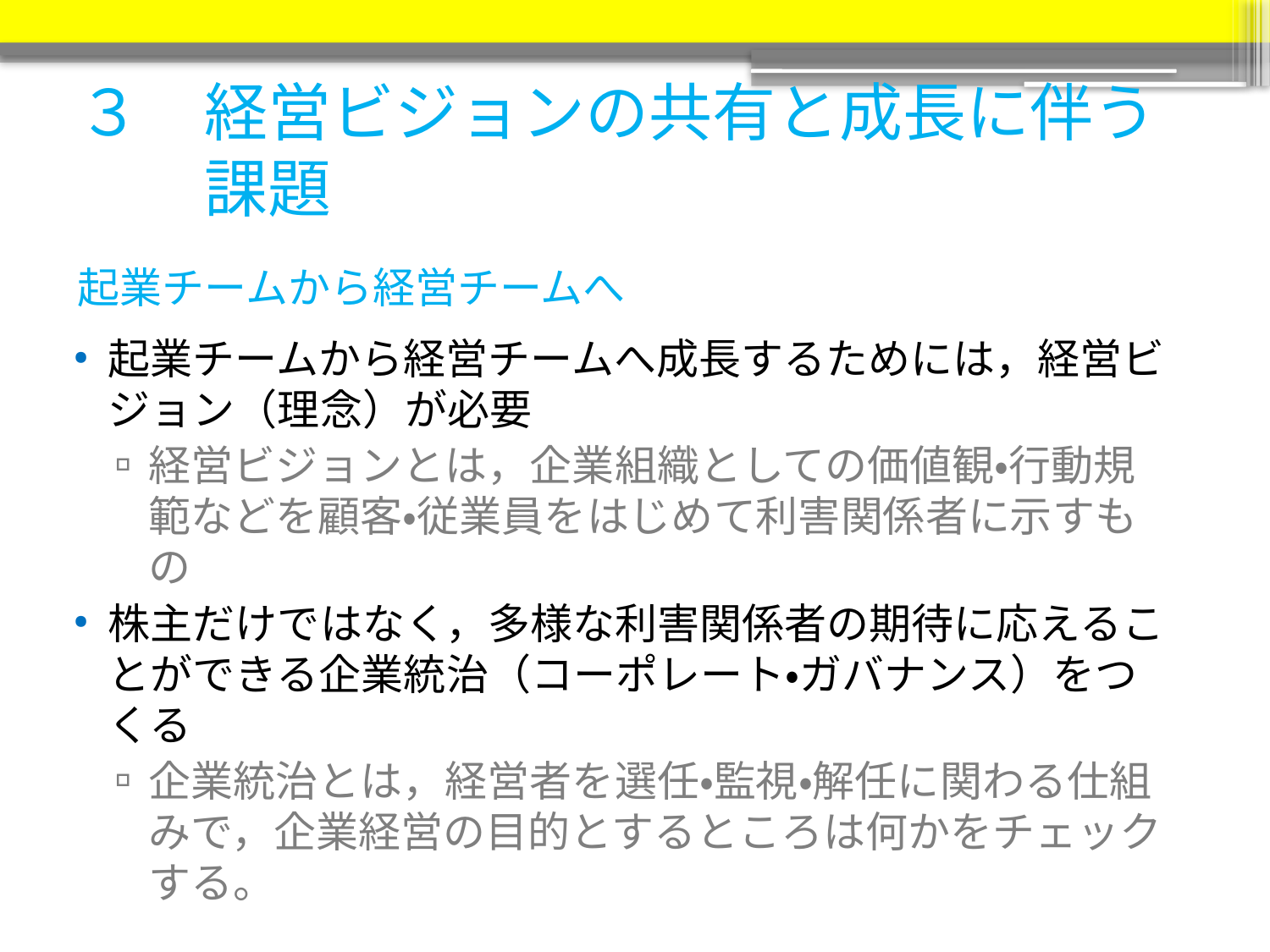

３　経営ビジョンの共有と成長に伴う
　　課題
# 起業チームから経営チームへ
起業チームから経営チームへ成長するためには，経営ビジョン（理念）が必要
経営ビジョンとは，企業組織としての価値観・行動規範などを顧客・従業員をはじめて利害関係者に示すもの
株主だけではなく，多様な利害関係者の期待に応えることができる企業統治（コーポレート・ガバナンス）をつくる
企業統治とは，経営者を選任・監視・解任に関わる仕組みで，企業経営の目的とするところは何かをチェックする。